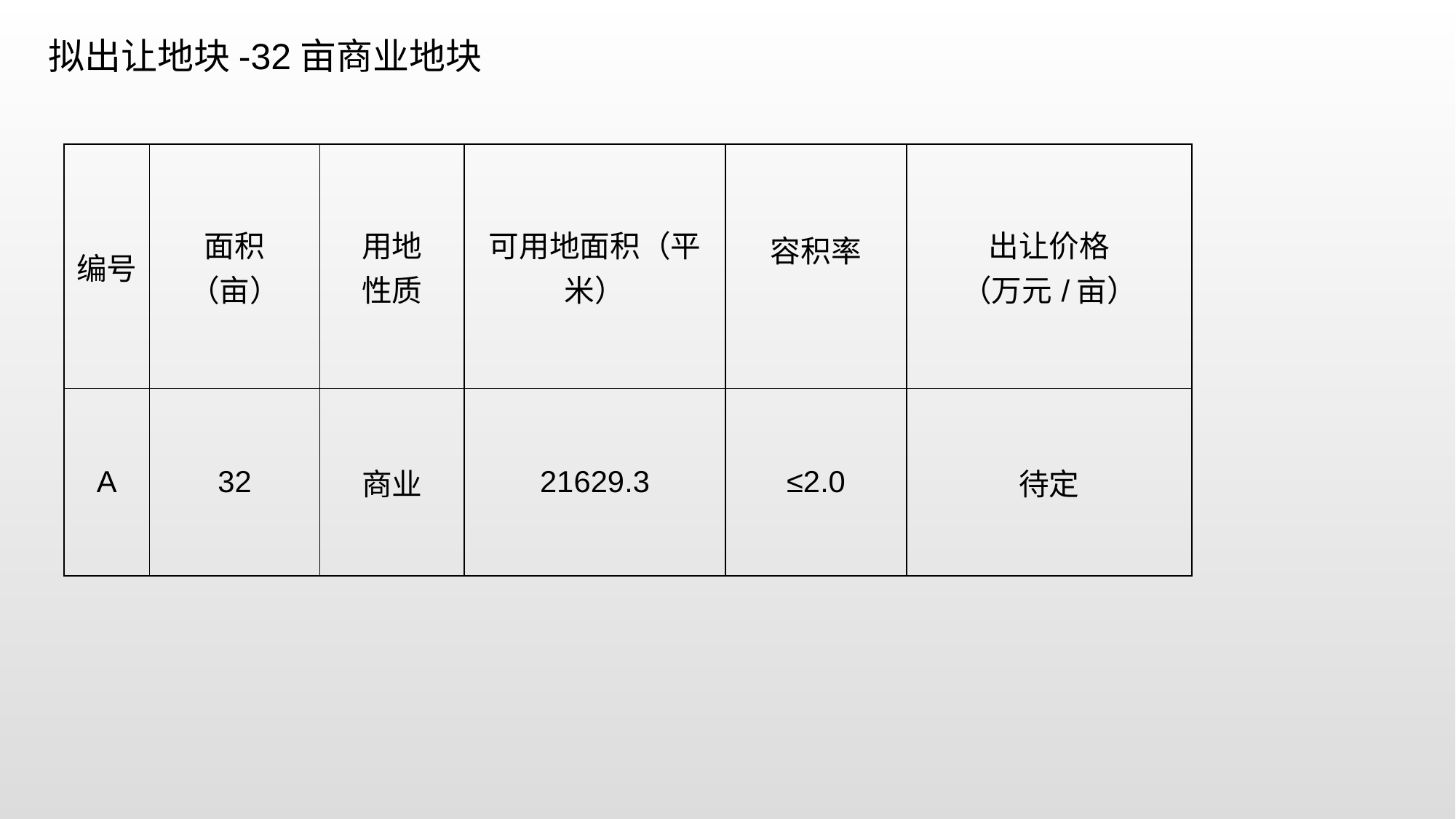

拟出让地块-32亩商业地块
| 编号 | 面积 （亩） | 用地 性质 | 可用地面积（平米） | 容积率 | 出让价格 （万元/亩） |
| --- | --- | --- | --- | --- | --- |
| A | 32 | 商业 | 21629.3 | ≤2.0 | 待定 |